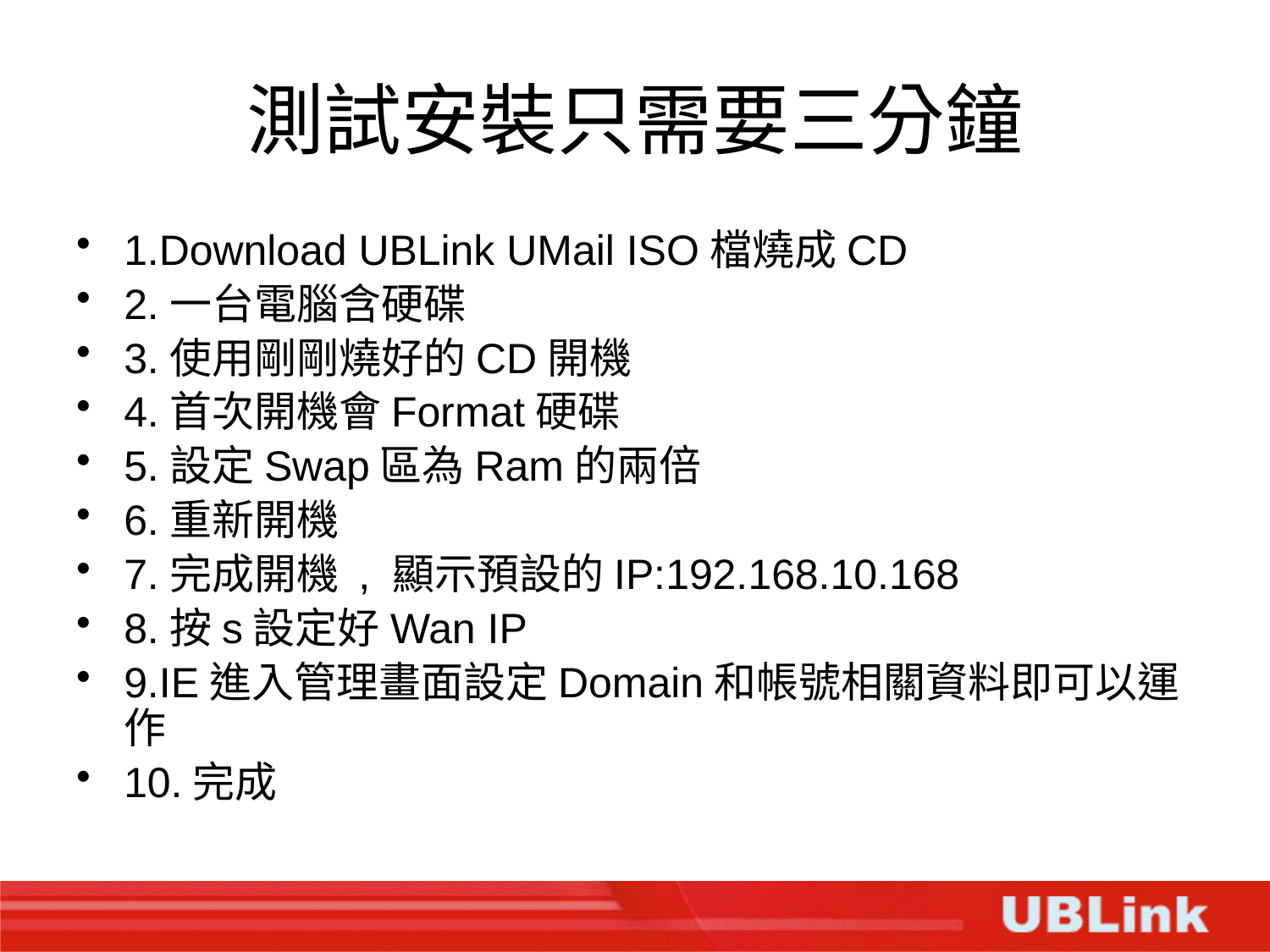

# 測試安裝只需要三分鐘
1.Download UBLink UMail ISO檔燒成CD
2.一台電腦含硬碟
3.使用剛剛燒好的CD開機
4.首次開機會Format硬碟
5.設定Swap區為Ram的兩倍
6.重新開機
7.完成開機 , 顯示預設的IP:192.168.10.168
8.按s設定好Wan IP
9.IE進入管理畫面設定Domain和帳號相關資料即可以運作
10.完成